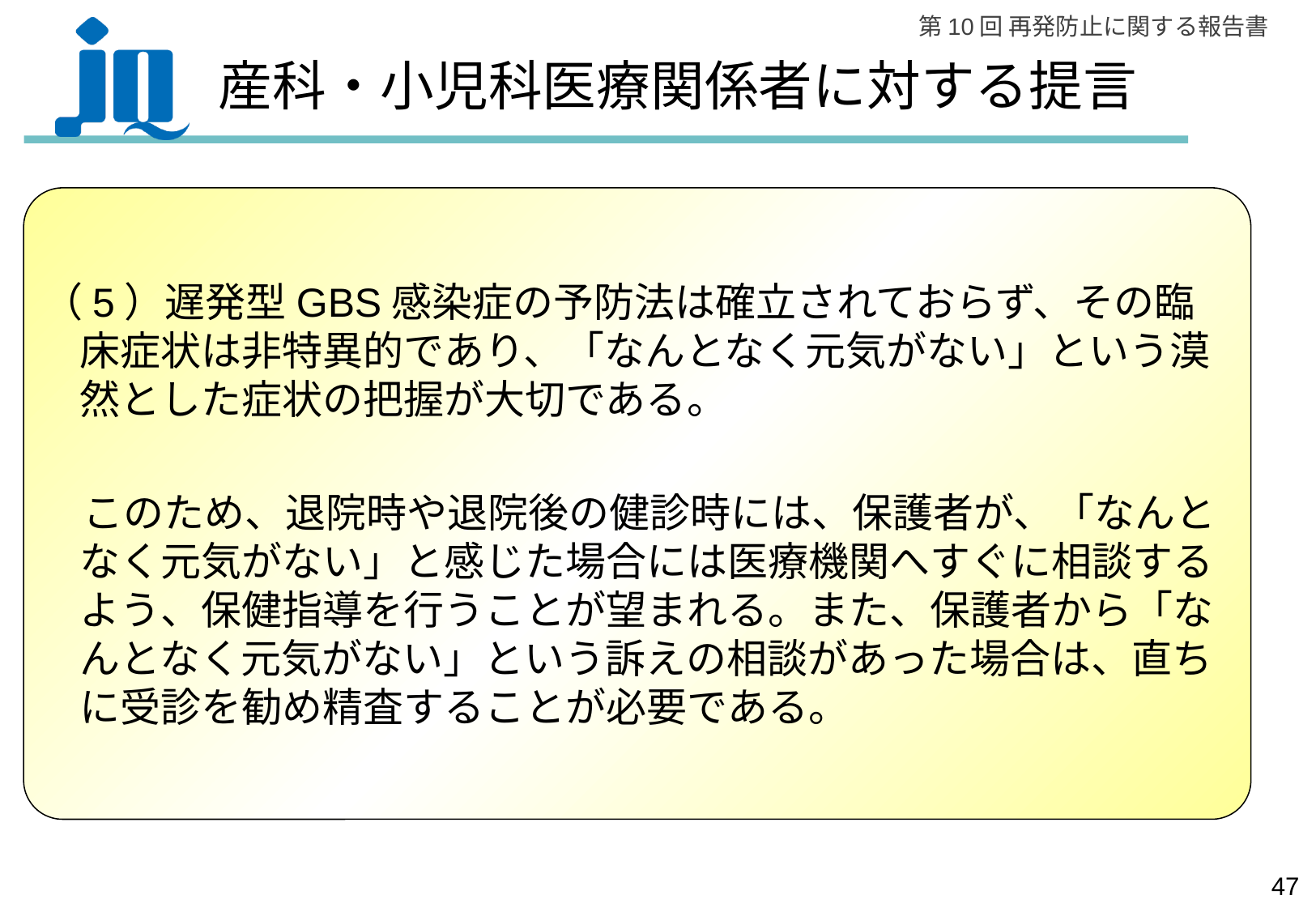

産科・小児科医療関係者に対する提言
（5）遅発型GBS感染症の予防法は確立されておらず、その臨床症状は非特異的であり、「なんとなく元気がない」という漠然とした症状の把握が大切である。

　このため、退院時や退院後の健診時には、保護者が、「なんとなく元気がない」と感じた場合には医療機関へすぐに相談するよう、保健指導を行うことが望まれる。また、保護者から「なんとなく元気がない」という訴えの相談があった場合は、直ちに受診を勧め精査することが必要である。
47